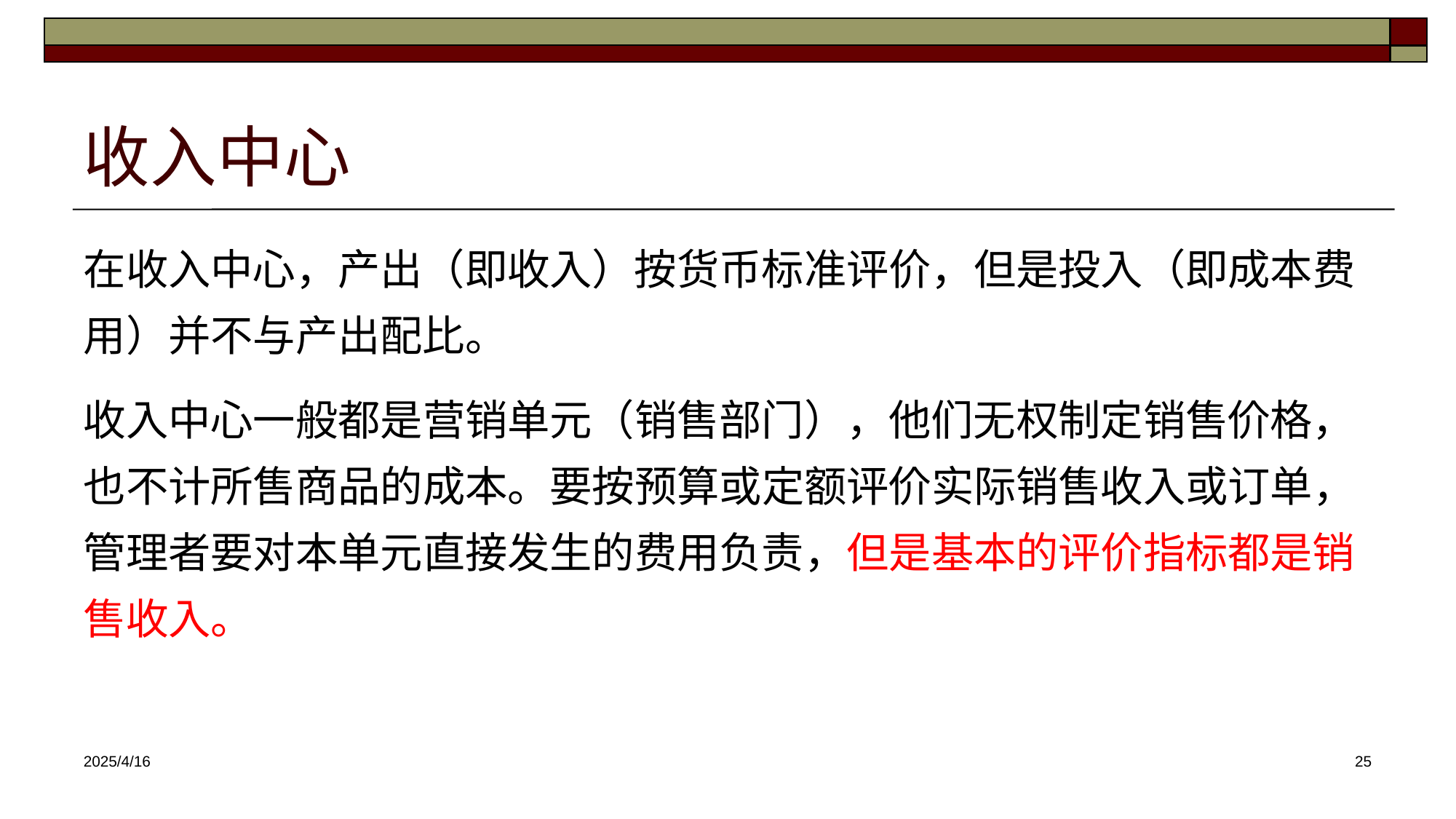

# 收入中心
在收入中心，产出（即收入）按货币标准评价，但是投入（即成本费用）并不与产出配比。
收入中心一般都是营销单元（销售部门），他们无权制定销售价格，也不计所售商品的成本。要按预算或定额评价实际销售收入或订单，管理者要对本单元直接发生的费用负责，但是基本的评价指标都是销售收入。
2025/4/16
25